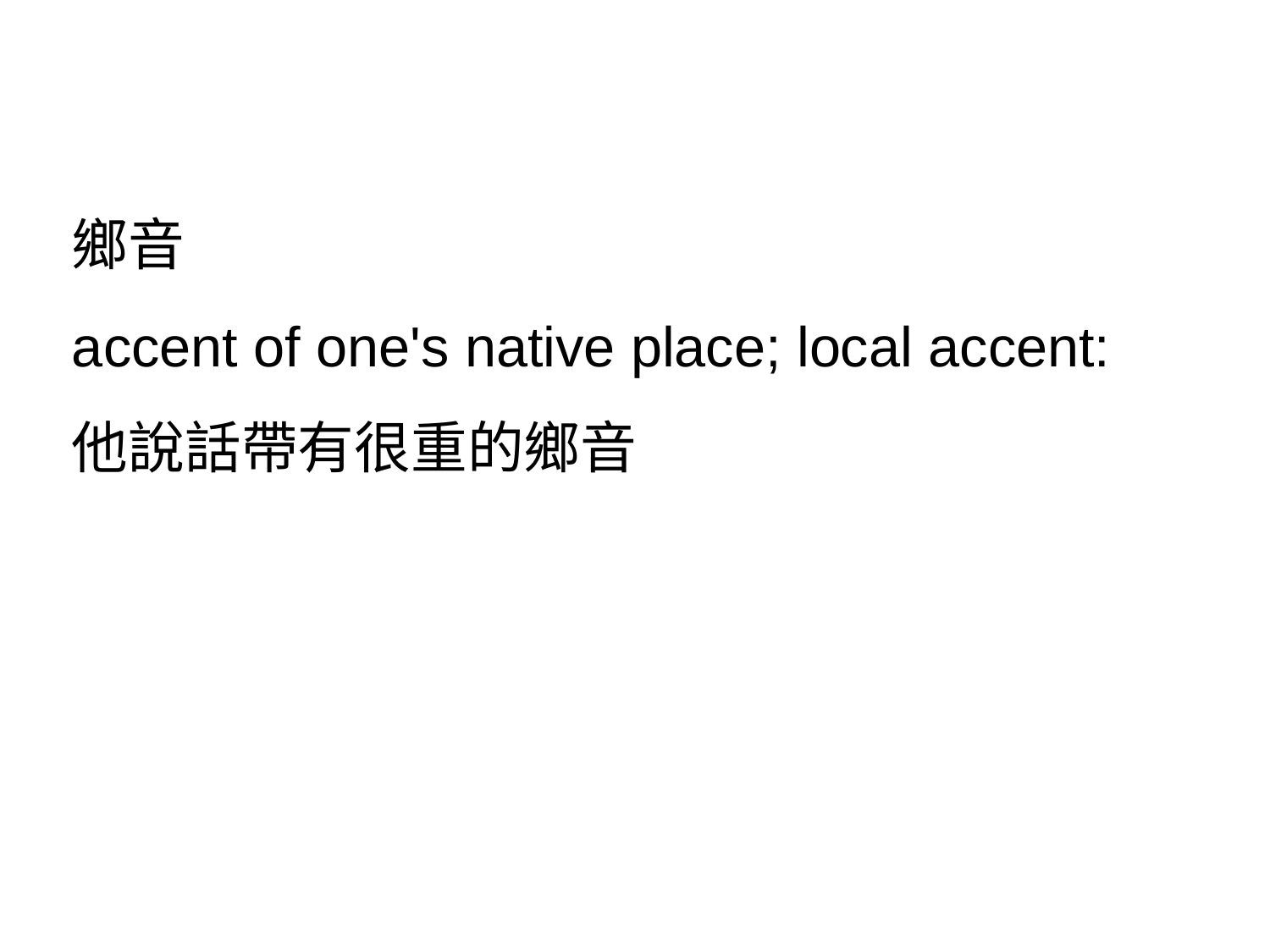

鄉音
accent of one's native place; local accent:
他說話帶有很重的鄉音